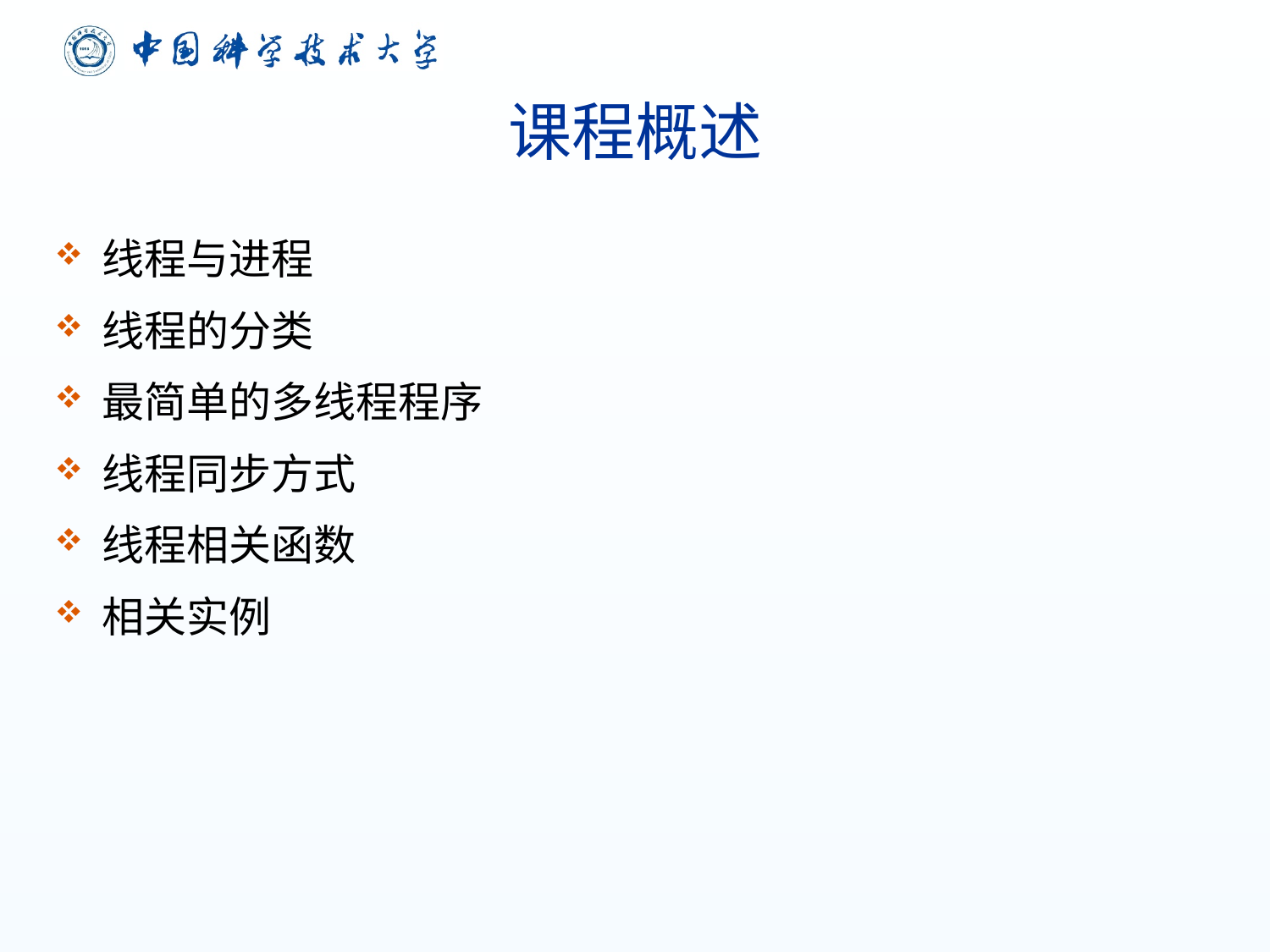

# 课程概述
线程与进程
线程的分类
最简单的多线程程序
线程同步方式
线程相关函数
相关实例